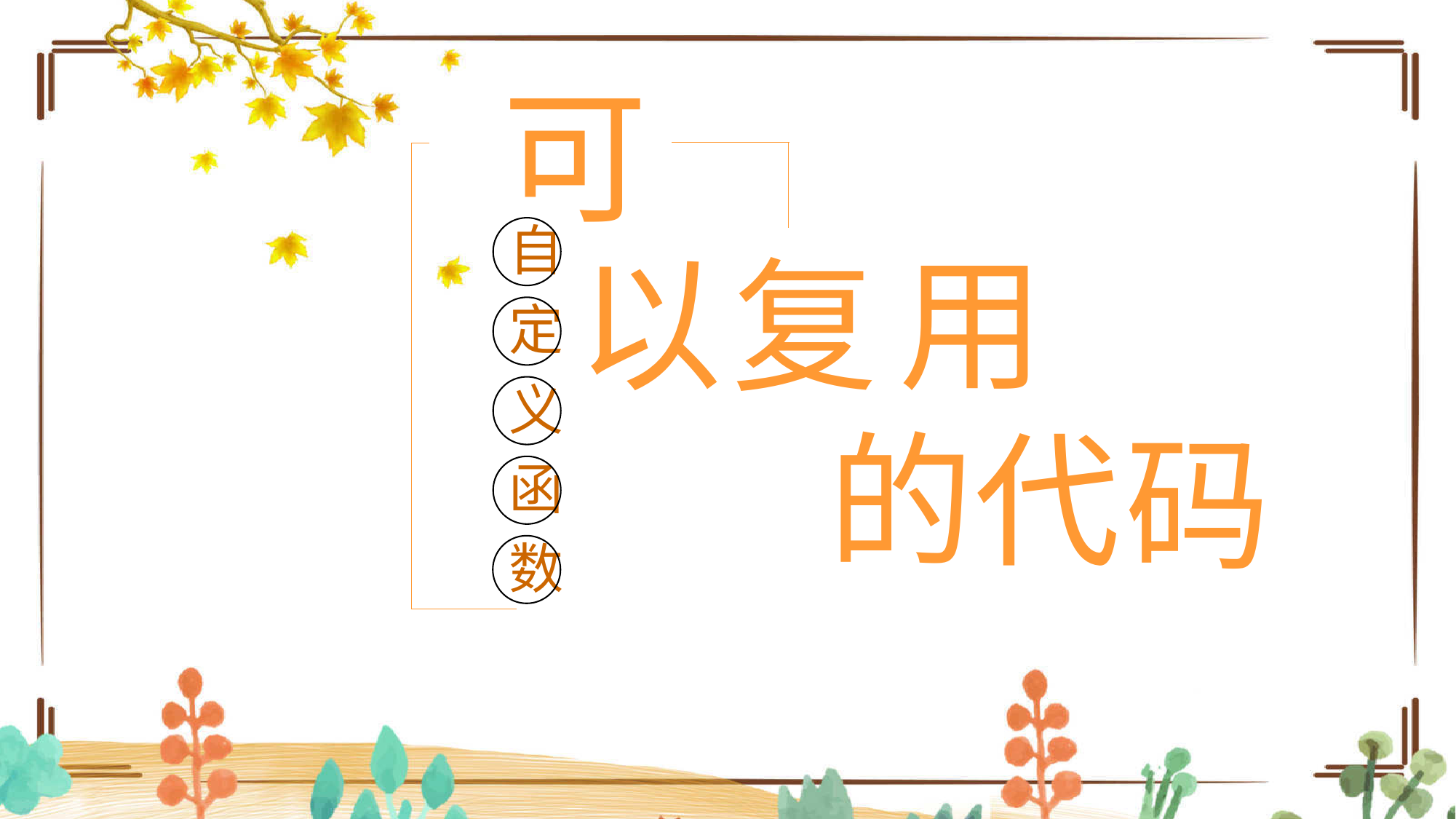

可
自

用
以
复
定

义

的
代
码
函

数